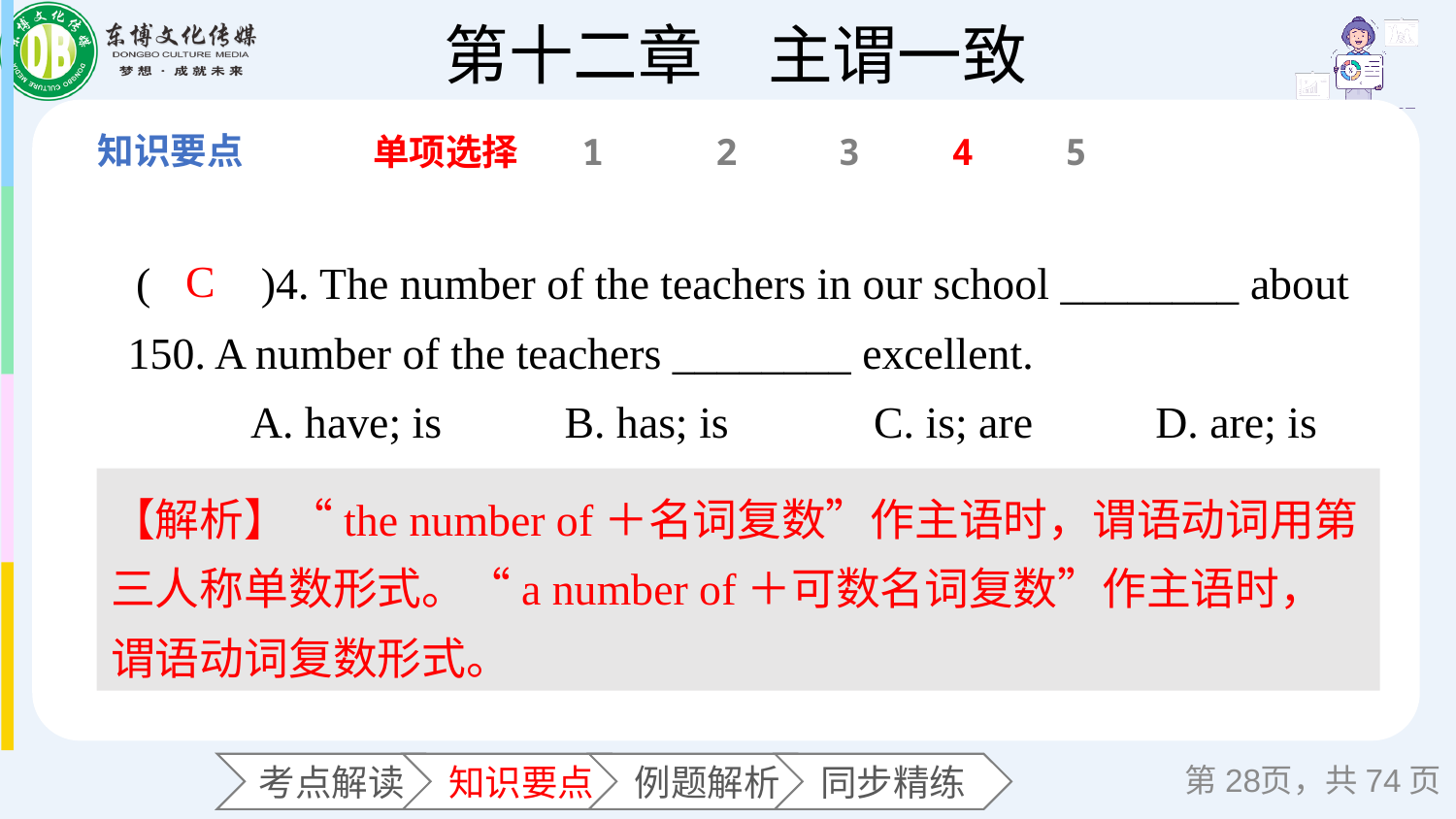

单项选择
1
2
3
4
5
 (　　)4. The number of the teachers in our school ________ about 150. A number of the teachers ________ excellent.
           A. have; is           B. has; is             C. is; are           D. are; is

C
【解析】“the number of＋名词复数”作主语时，谓语动词用第三人称单数形式。“a number of＋可数名词复数”作主语时，谓语动词复数形式。
第28页，共74页